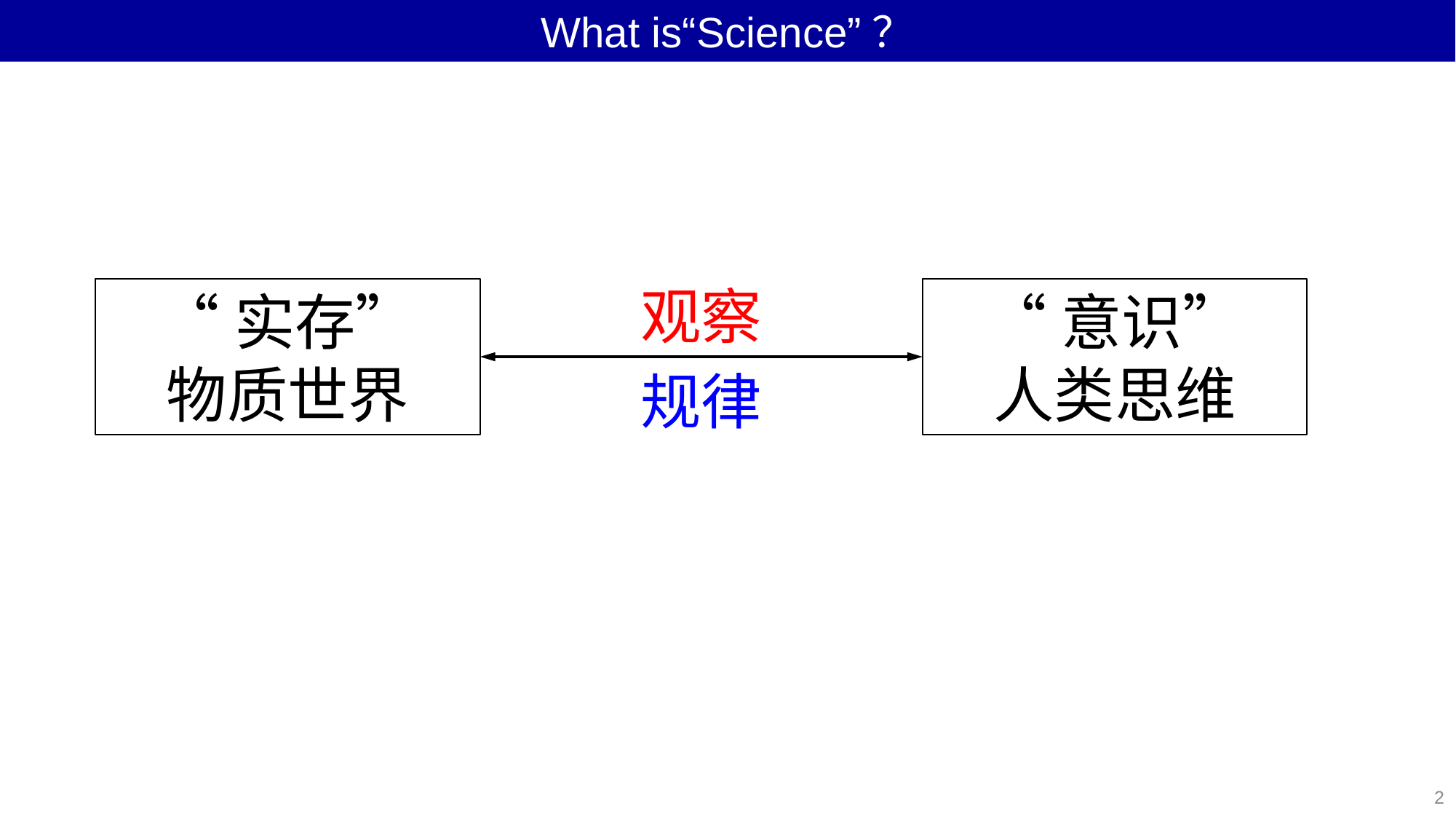

What is“Science”？
观察
规律
“意识”
人类思维
“实存”
物质世界
2